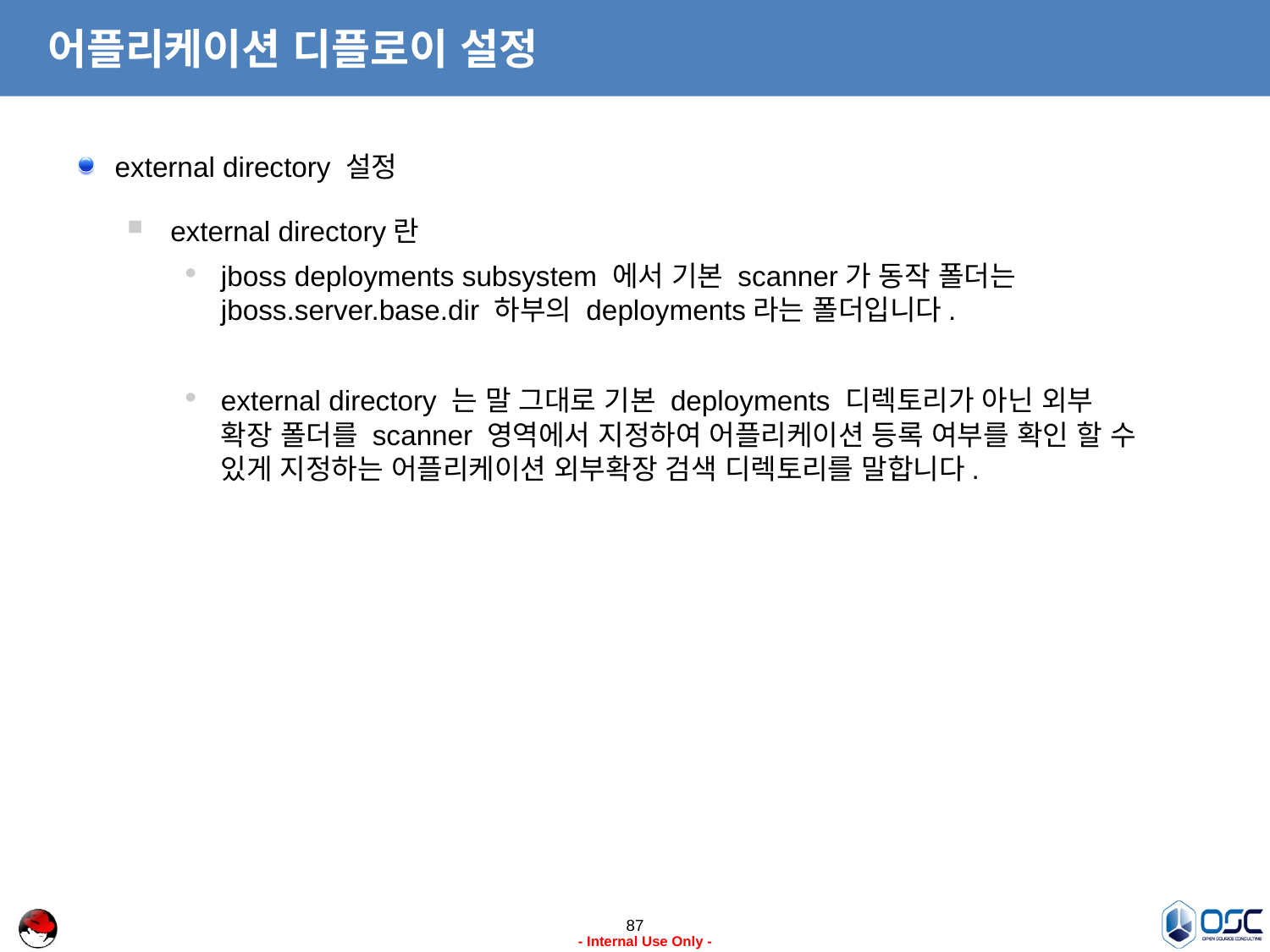

# 어플리케이션 디플로이 설정
external directory 설정
external directory란
jboss deployments subsystem 에서 기본 scanner가 동작 폴더는 jboss.server.base.dir 하부의 deployments라는 폴더입니다.

external directory 는 말 그대로 기본 deployments 디렉토리가 아닌 외부 확장 폴더를 scanner 영역에서 지정하여 어플리케이션 등록 여부를 확인 할 수 있게 지정하는 어플리케이션 외부확장 검색 디렉토리를 말합니다.